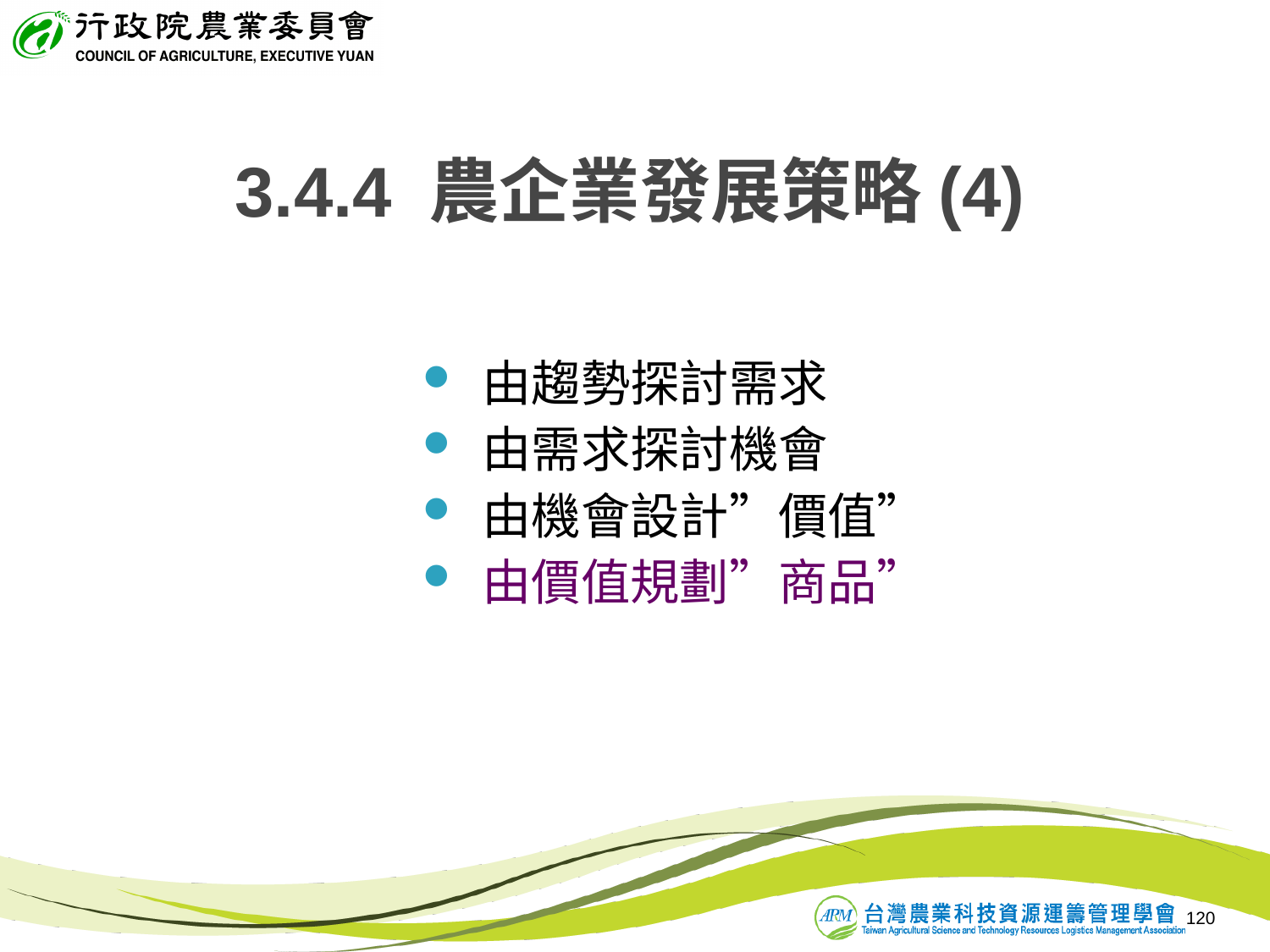

3.4.4 農企業發展策略(4)
 由趨勢探討需求
 由需求探討機會
 由機會設計”價值”
 由價值規劃”商品”
120